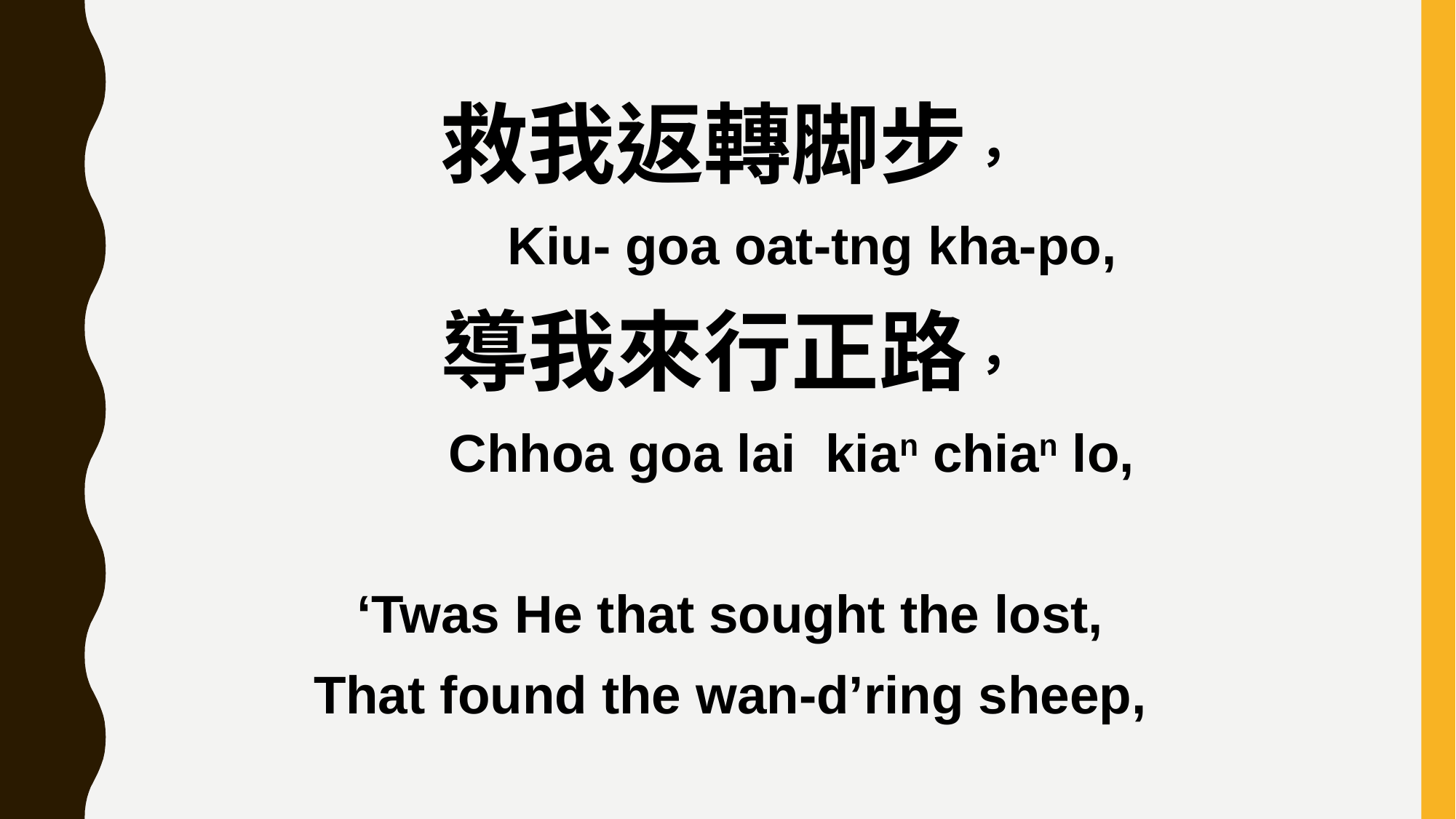

救我返轉脚步，
                     Kiu- goa oat-tng kha-po,
導我來行正路，
                 Chhoa goa lai  kian chian lo,

‘Twas He that sought the lost,
That found the wan-d’ring sheep,